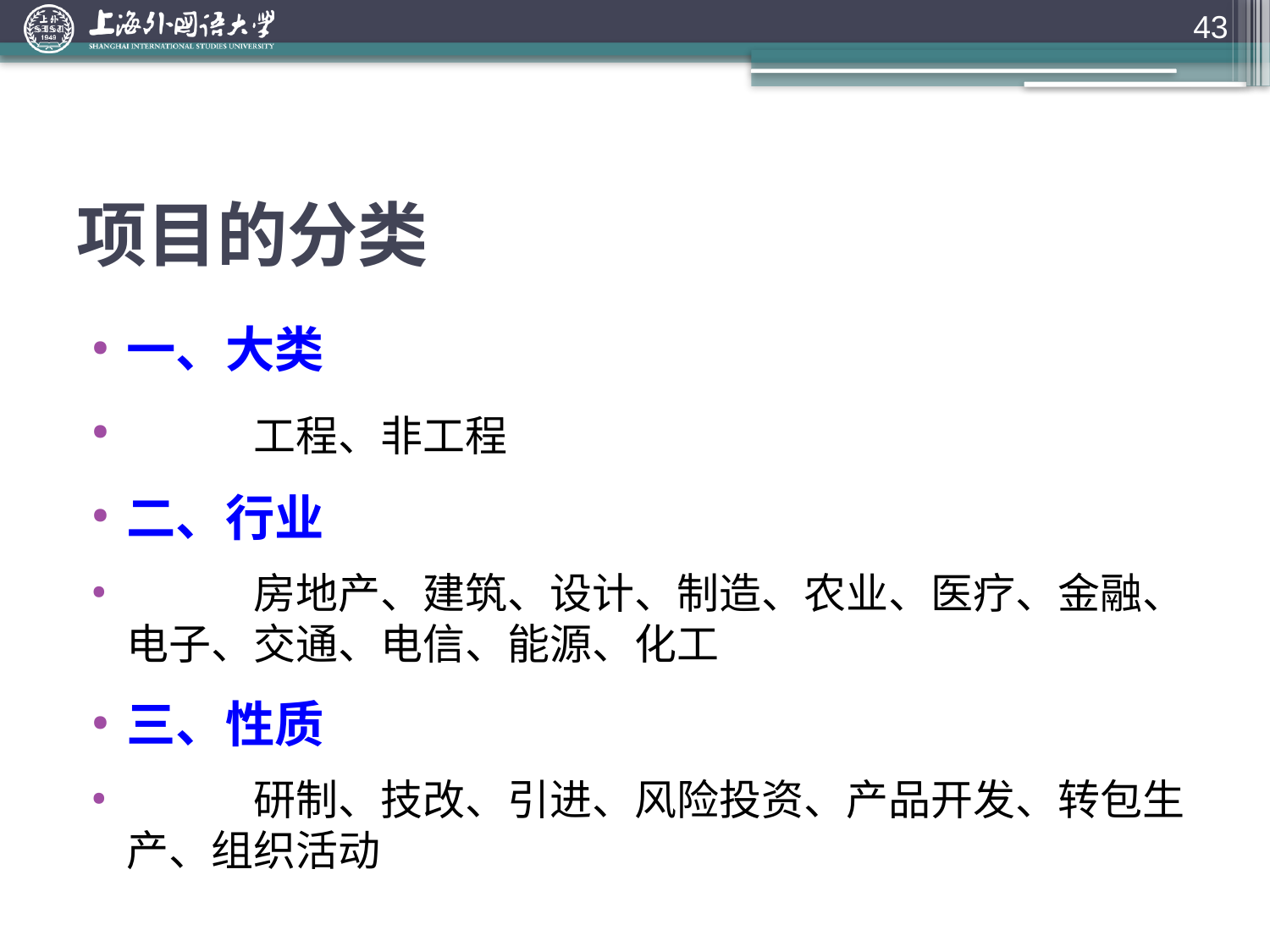

43
# 项目的分类
一、大类
	工程、非工程
二、行业
	房地产、建筑、设计、制造、农业、医疗、金融、电子、交通、电信、能源、化工
三、性质
	研制、技改、引进、风险投资、产品开发、转包生产、组织活动